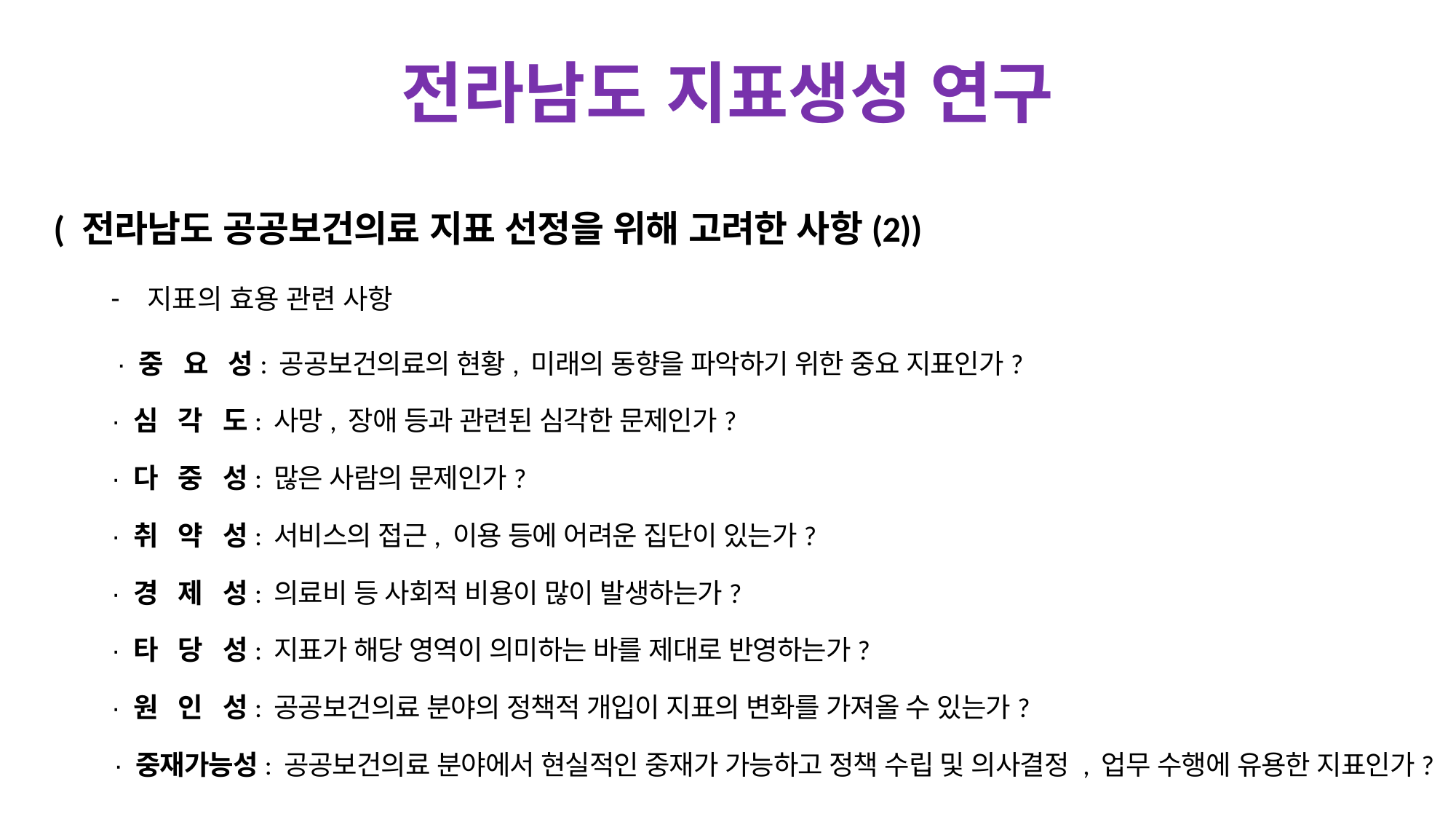

# 전라남도 지표생성 연구
( 전라남도 공공보건의료 지표 선정을 위해 고려한 사항(2))
지표의 효용 관련 사항
 ∙ 중   요   성: 공공보건의료의 현황, 미래의 동향을 파악하기 위한 중요 지표인가?
 ∙ 심   각   도: 사망, 장애 등과 관련된 심각한 문제인가?
 ∙ 다   중   성: 많은 사람의 문제인가?
 ∙ 취   약   성: 서비스의 접근, 이용 등에 어려운 집단이 있는가?
 ∙ 경   제   성: 의료비 등 사회적 비용이 많이 발생하는가?
 ∙ 타   당   성: 지표가 해당 영역이 의미하는 바를 제대로 반영하는가?
 ∙ 원   인   성: 공공보건의료 분야의 정책적 개입이 지표의 변화를 가져올 수 있는가?
∙ 중재가능성: 공공보건의료 분야에서 현실적인 중재가 가능하고 정책 수립 및 의사결정 , 업무 수행에 유용한 지표인가?